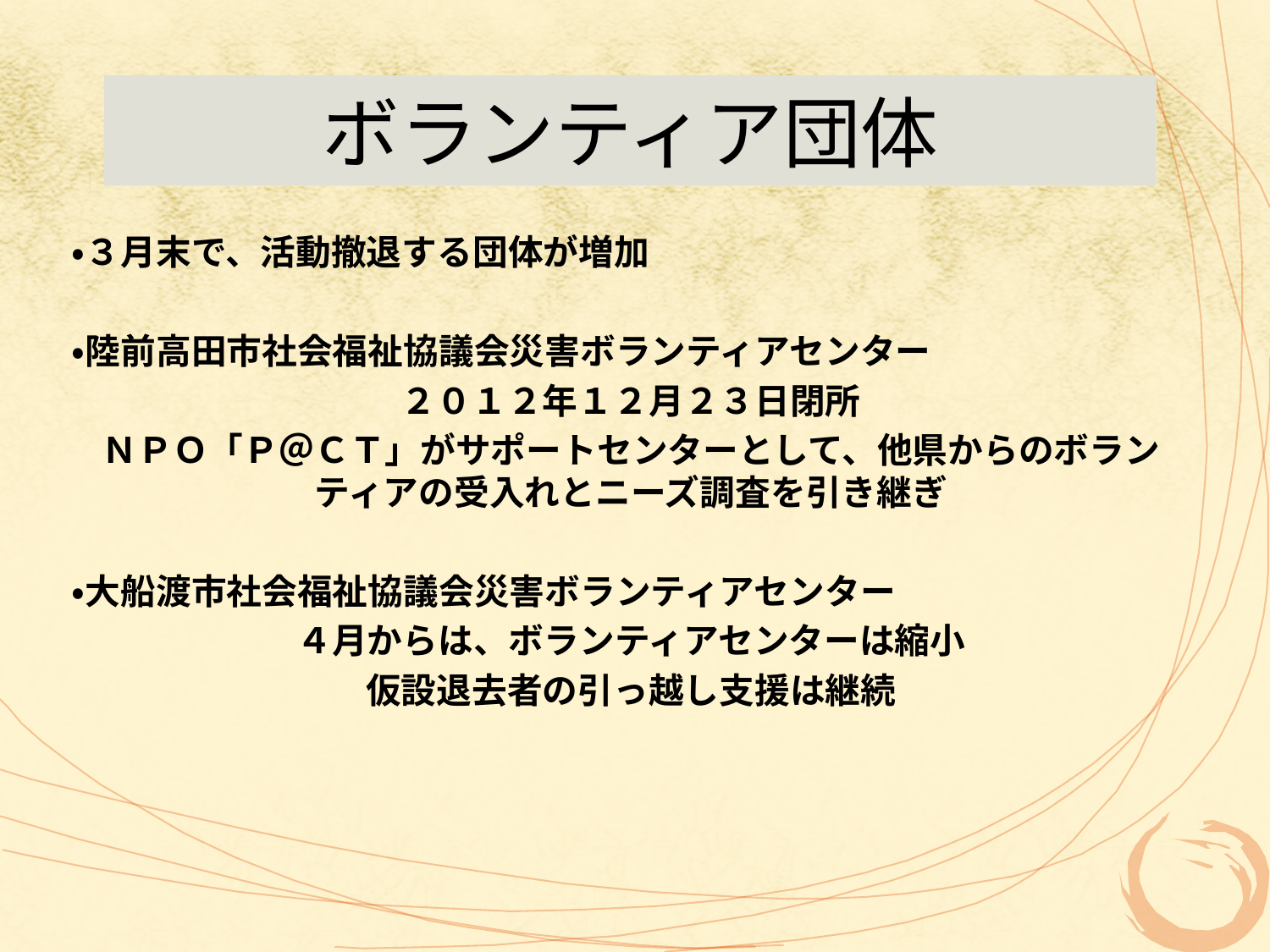

ボランティア団体
・３月末で、活動撤退する団体が増加

・陸前高田市社会福祉協議会災害ボランティアセンター
２０１２年１２月２３日閉所
ＮＰＯ「Ｐ＠ＣＴ」がサポートセンターとして、他県からのボランティアの受入れとニーズ調査を引き継ぎ

・大船渡市社会福祉協議会災害ボランティアセンター
４月からは、ボランティアセンターは縮小
仮設退去者の引っ越し支援は継続